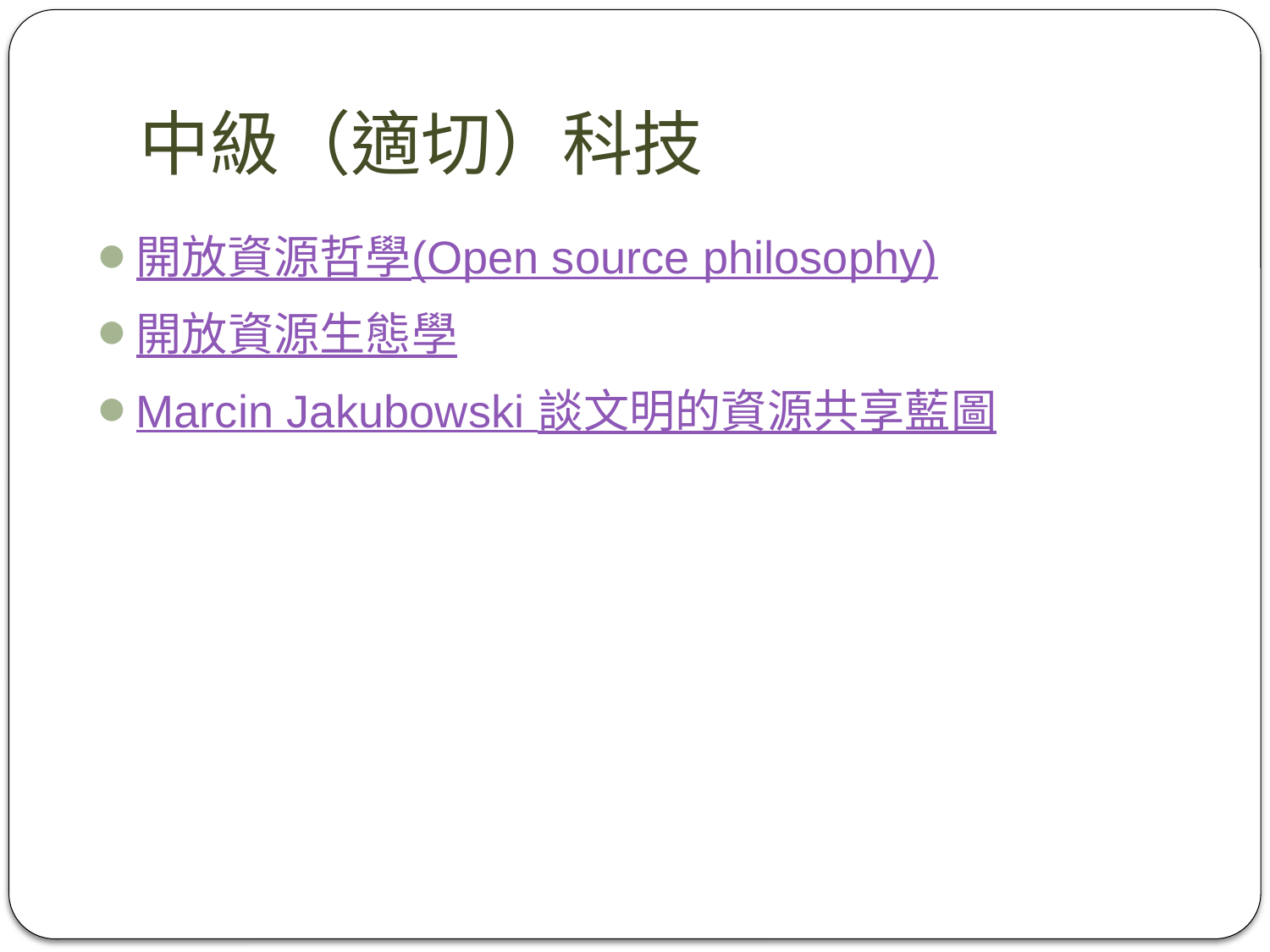

# 中級（適切）科技
開放資源哲學(Open source philosophy)
開放資源生態學
Marcin Jakubowski 談文明的資源共享藍圖